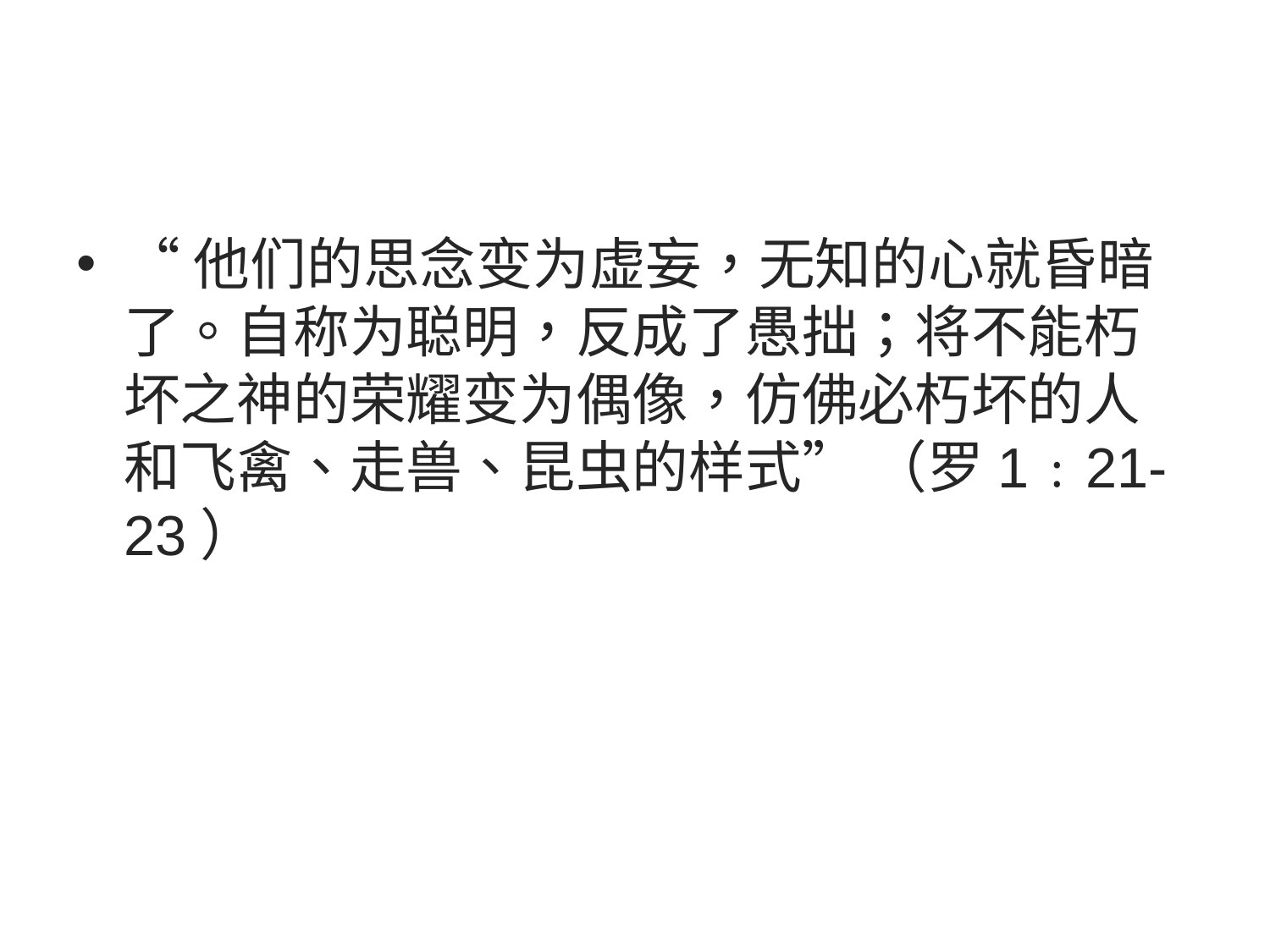

“他们的思念变为虚妄，无知的心就昏暗了。自称为聪明，反成了愚拙；将不能朽坏之神的荣耀变为偶像，仿佛必朽坏的人和飞禽、走兽、昆虫的样式” （罗1﹕21-23）